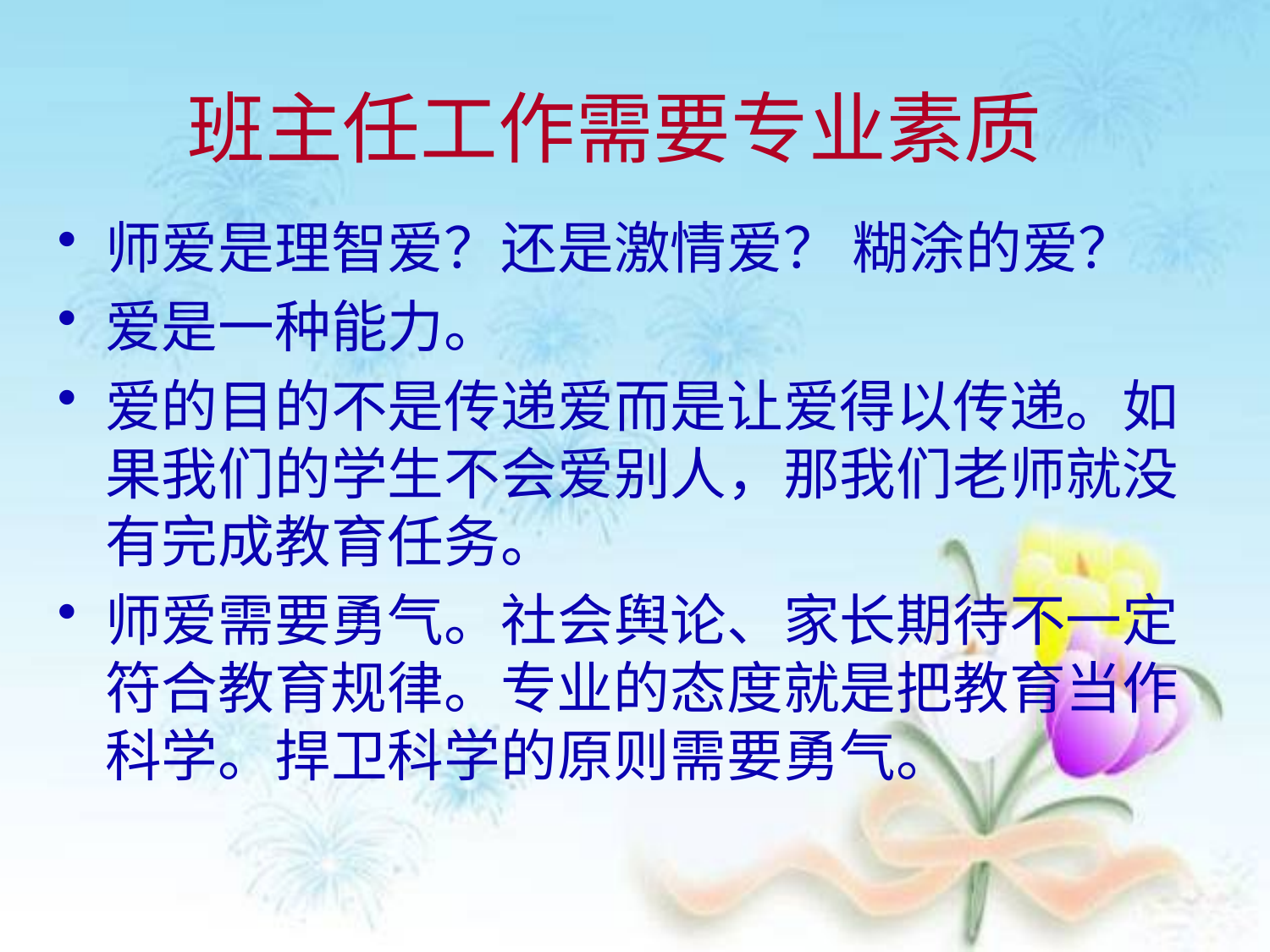

# 班主任工作需要专业素质
师爱是理智爱？还是激情爱？ 糊涂的爱？
爱是一种能力。
爱的目的不是传递爱而是让爱得以传递。如果我们的学生不会爱别人，那我们老师就没有完成教育任务。
师爱需要勇气。社会舆论、家长期待不一定符合教育规律。专业的态度就是把教育当作科学。捍卫科学的原则需要勇气。